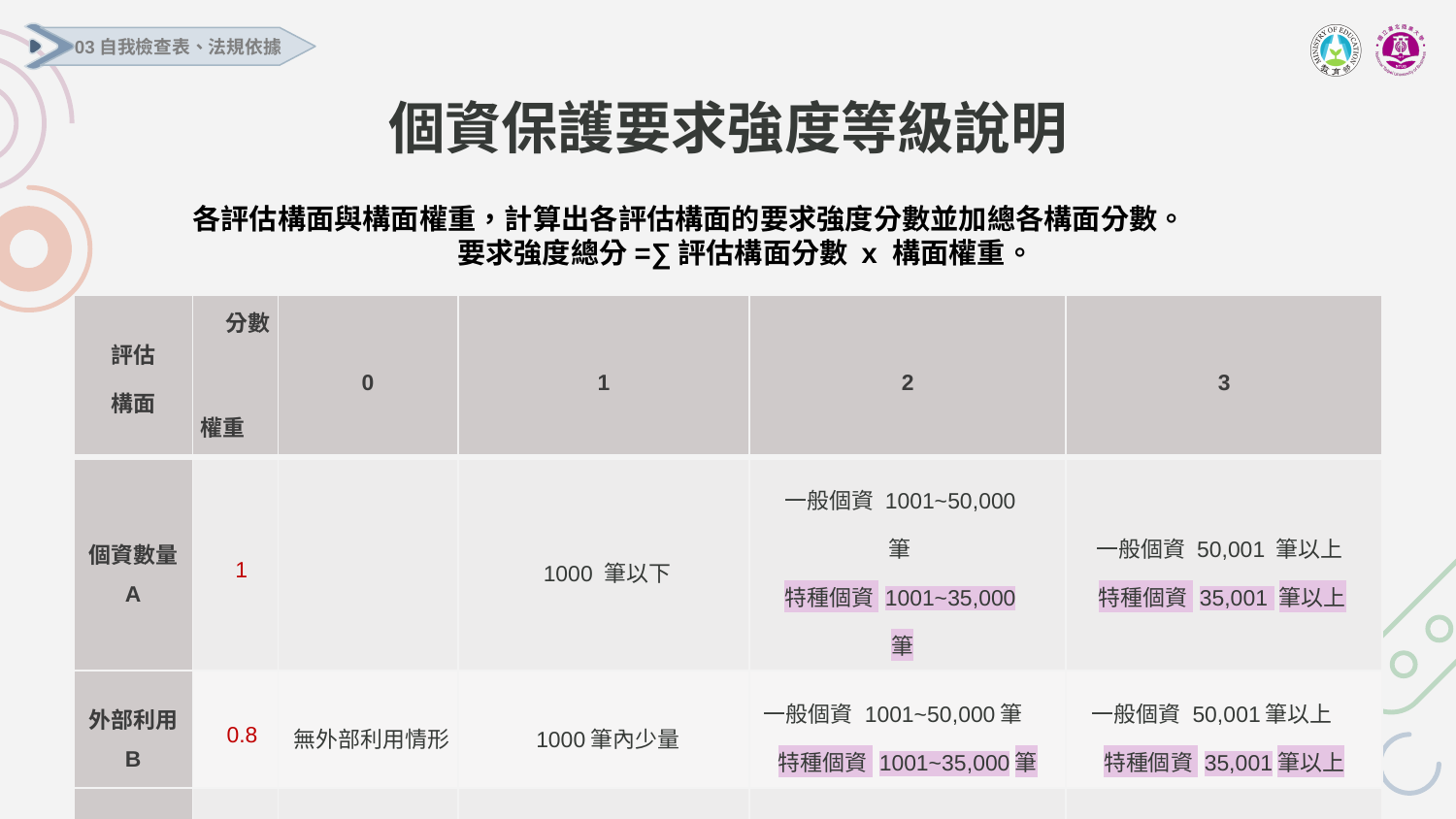

03自我檢查表、法規依據

# 個資保護要求強度等級說明
各評估構面與構面權重，計算出各評估構面的要求強度分數並加總各構面分數。
要求強度總分=∑評估構面分數 x 構面權重。
| 評估 構面 |  | 0 | 1 | 2 | 3 |
| --- | --- | --- | --- | --- | --- |
| 個資數量 A | 1 |  | 1000 筆以下 | 一般個資 1001~50,000筆 特種個資 1001~35,000筆 | 一般個資 50,001 筆以上 特種個資 35,001 筆以上 |
| 外部利用 B | 0.8 | 無外部利用情形 | 1000筆內少量 | 一般個資 1001~50,000筆 特種個資 1001~35,000筆 | 一般個資 50,001筆以上 特種個資 35,001筆以上 |
| 國際傳輸 C | 1.2 | 無國際傳輸 | 不涉及特殊類別敏感資訊 1000筆內少量 | 一般個資 1001~50,000筆 特種個資 1001~35,000筆 | 一般個資 50,001筆以上 特種個資 35,001筆以上 |
分數
權重
16